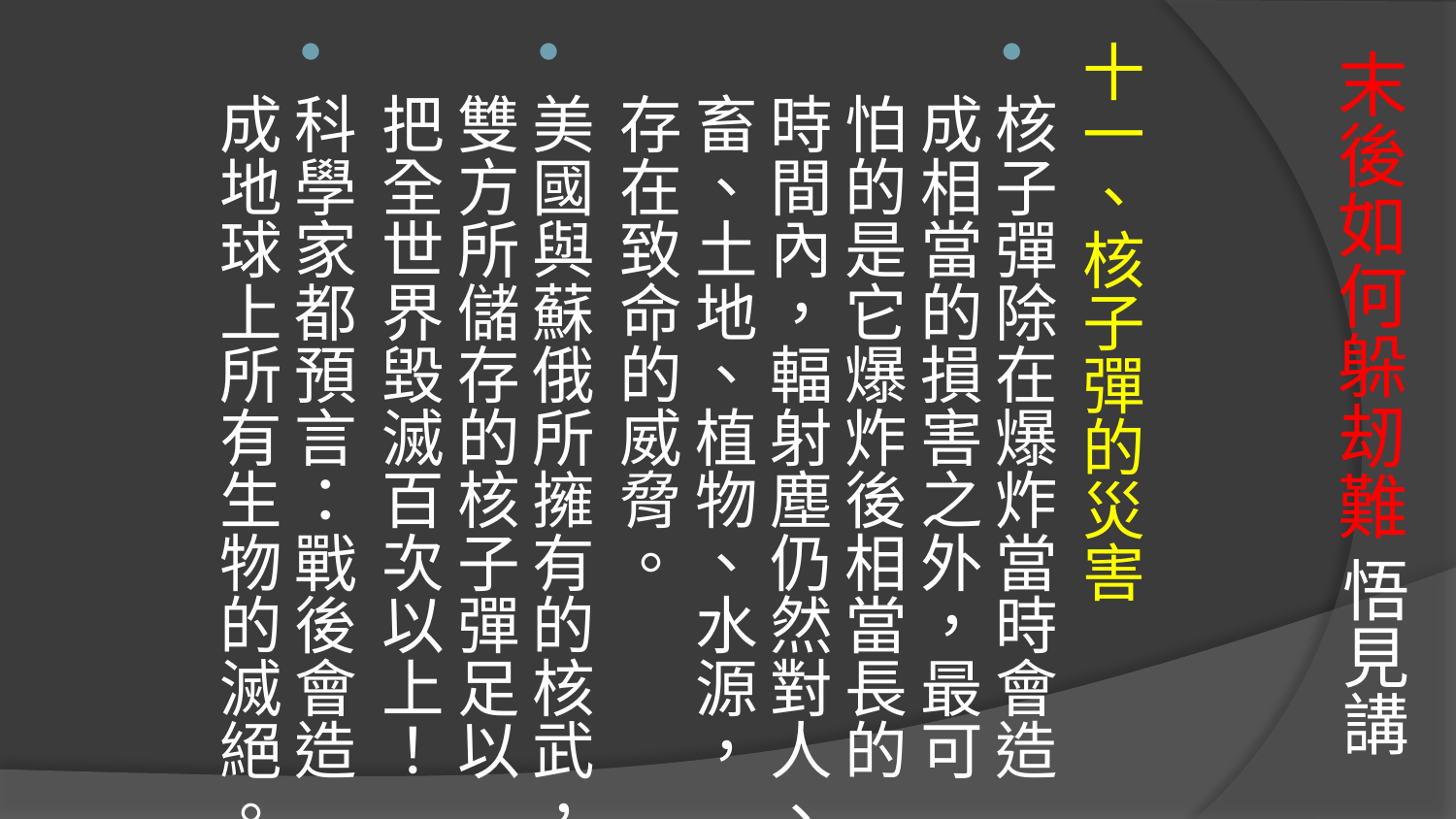

# 末後如何躲刼難 悟見講
十一、核子彈的災害
核子彈除在爆炸當時會造成相當的損害之外，最可怕的是它爆炸後相當長的時間內，輻射塵仍然對人、畜、土地、植物、水源，存在致命的威脅。
美國與蘇俄所擁有的核武，雙方所儲存的核子彈足以把全世界毀滅百次以上！
科學家都預言：戰後會造成地球上所有生物的滅絕。